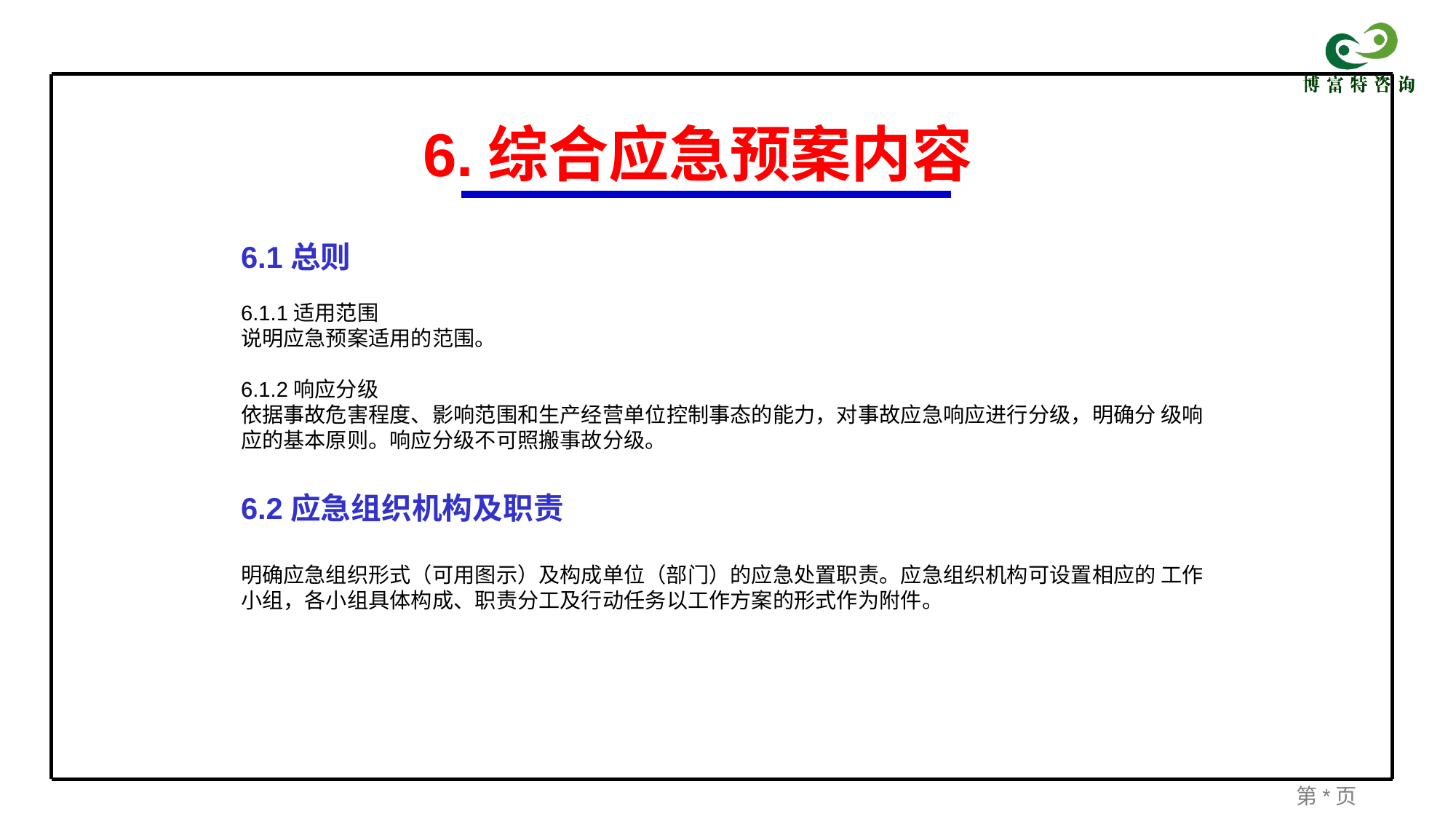

6.综合应急预案内容
6.1总则

6.1.1适用范围
说明应急预案适用的范围。

6.1.2响应分级
依据事故危害程度、影响范围和生产经营单位控制事态的能力，对事故应急响应进行分级，明确分 级响应的基本原则。响应分级不可照搬事故分级。

6.2应急组织机构及职责

明确应急组织形式（可用图示）及构成单位（部门）的应急处置职责。应急组织机构可设置相应的 工作小组，各小组具体构成、职责分工及行动任务以工作方案的形式作为附件。